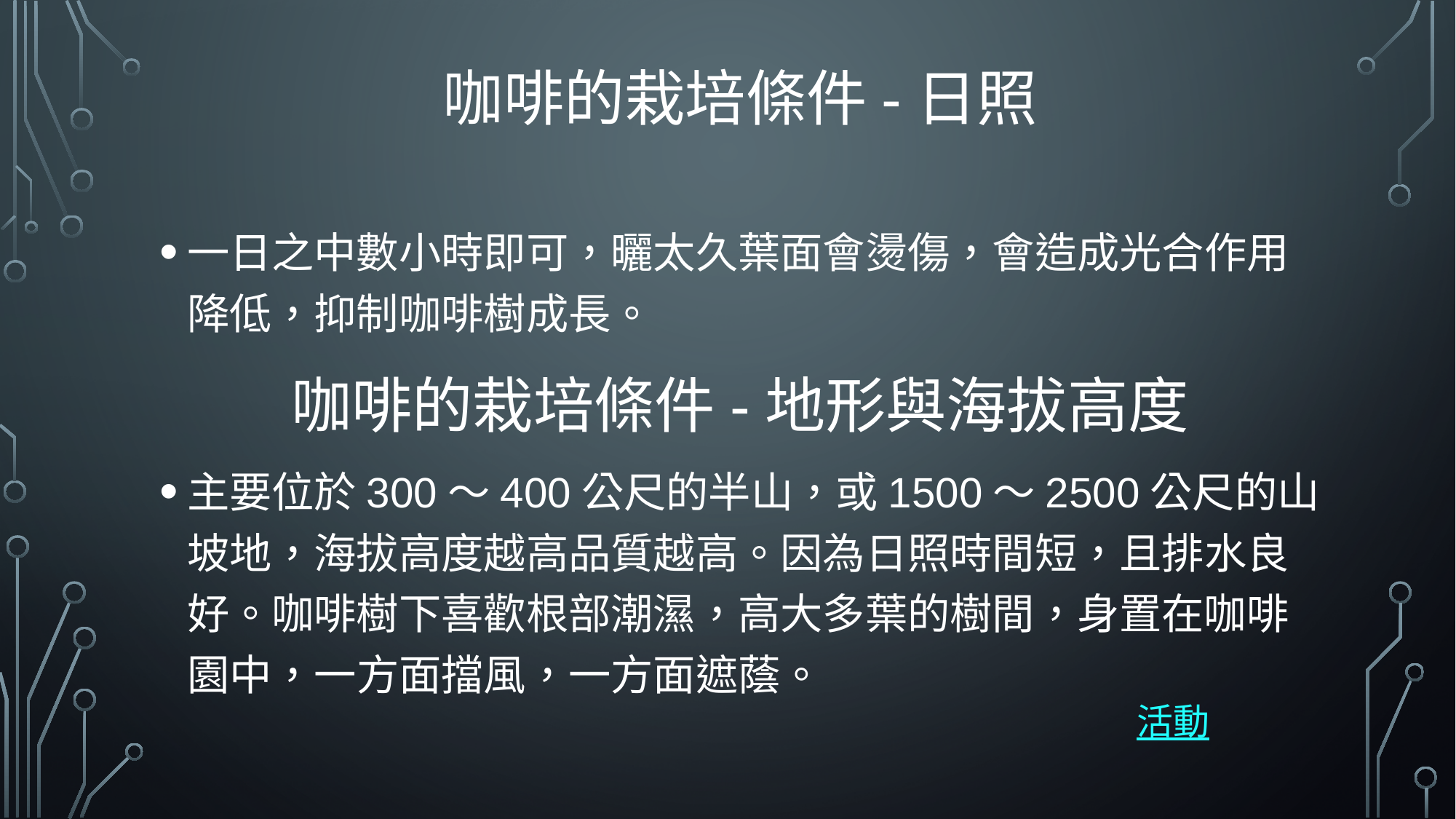

# 咖啡的栽培條件-日照
一日之中數小時即可，曬太久葉面會燙傷，會造成光合作用降低，抑制咖啡樹成長。
咖啡的栽培條件-地形與海拔高度
主要位於300～400公尺的半山，或1500～2500公尺的山坡地，海拔高度越高品質越高。因為日照時間短，且排水良好。咖啡樹下喜歡根部潮濕，高大多葉的樹間，身置在咖啡園中，一方面擋風，一方面遮蔭。

活動